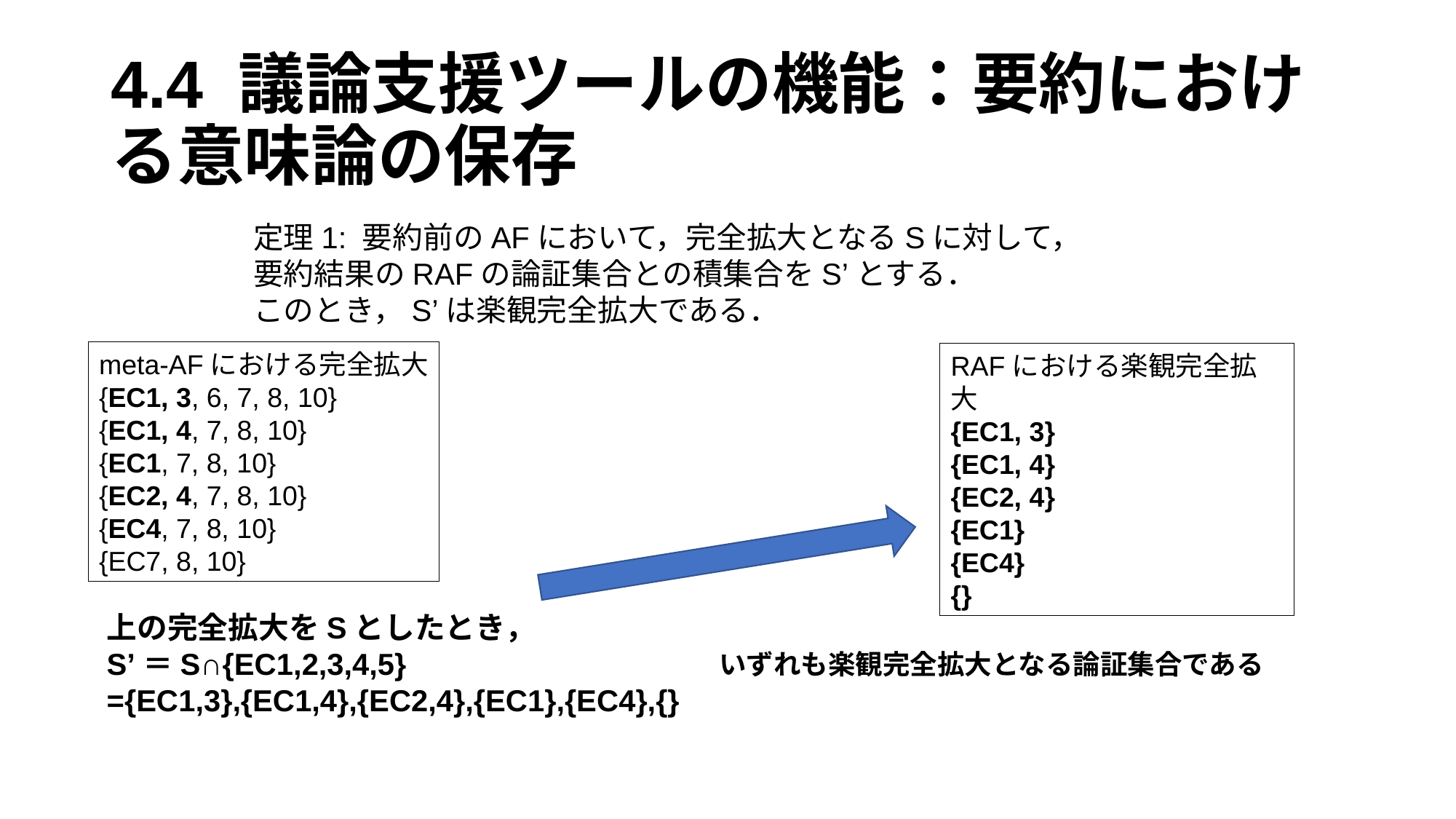

# 4.4 議論支援ツールの機能：要約における意味論の保存
定理1: 要約前のAFにおいて，完全拡大となるSに対して，
要約結果のRAFの論証集合との積集合をS’とする．
このとき，S’は楽観完全拡大である．
meta-AFにおける完全拡大
{EC1, 3, 6, 7, 8, 10}
{EC1, 4, 7, 8, 10}
{EC1, 7, 8, 10}
{EC2, 4, 7, 8, 10}
{EC4, 7, 8, 10}
{EC7, 8, 10}
RAFにおける楽観完全拡大
{EC1, 3}
{EC1, 4}
{EC2, 4}
{EC1}
{EC4}
{}

上の完全拡大をSとしたとき，
S’＝S∩{EC1,2,3,4,5}
={EC1,3},{EC1,4},{EC2,4},{EC1},{EC4},{}
いずれも楽観完全拡大となる論証集合である